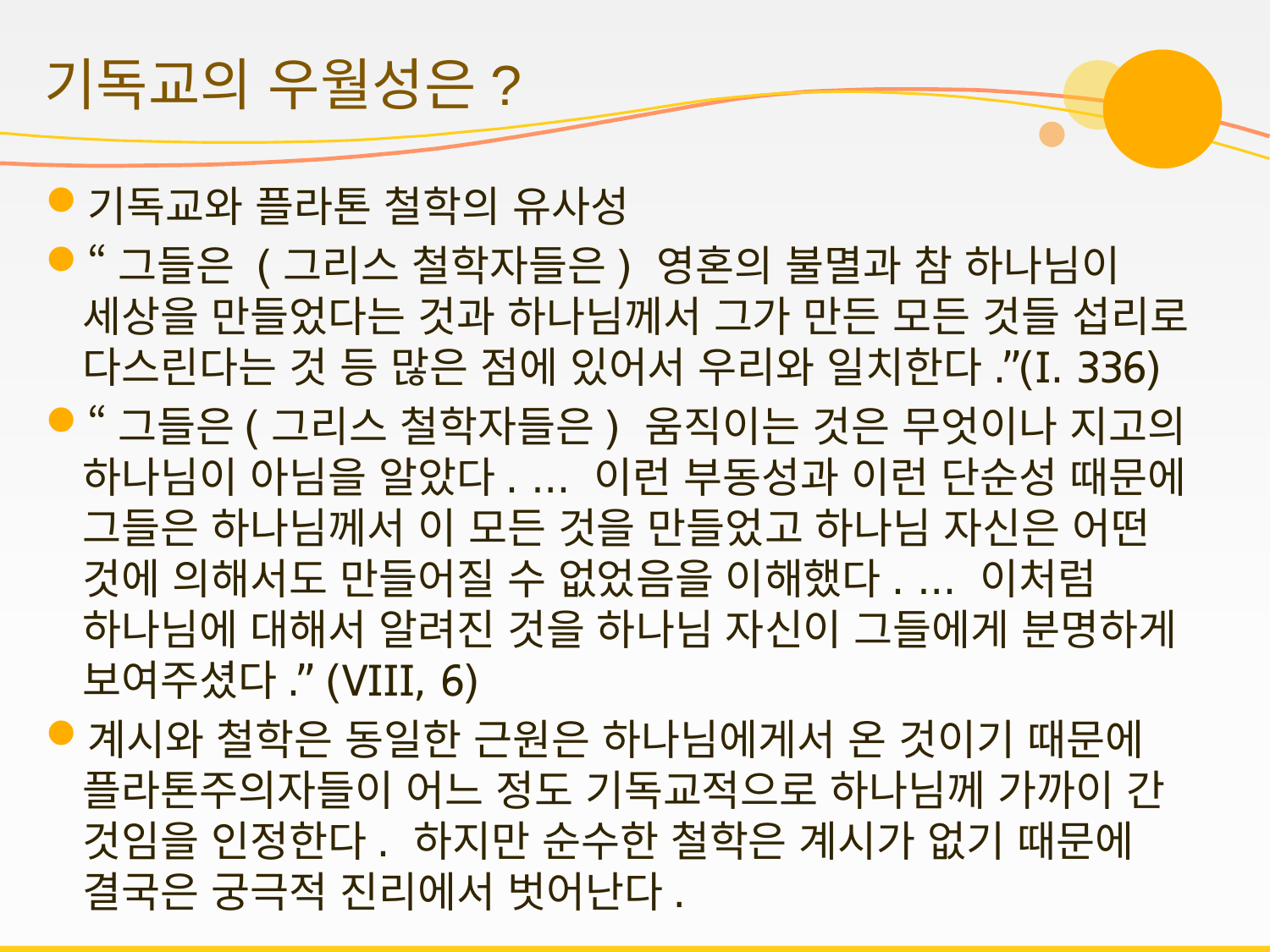

# 기독교의 우월성은?
기독교와 플라톤 철학의 유사성
“그들은 (그리스 철학자들은) 영혼의 불멸과 참 하나님이 세상을 만들었다는 것과 하나님께서 그가 만든 모든 것들 섭리로 다스린다는 것 등 많은 점에 있어서 우리와 일치한다.”(I. 336)
“그들은(그리스 철학자들은) 움직이는 것은 무엇이나 지고의 하나님이 아님을 알았다. ... 이런 부동성과 이런 단순성 때문에 그들은 하나님께서 이 모든 것을 만들었고 하나님 자신은 어떤 것에 의해서도 만들어질 수 없었음을 이해했다. ... 이처럼 하나님에 대해서 알려진 것을 하나님 자신이 그들에게 분명하게 보여주셨다.” (VIII, 6)
계시와 철학은 동일한 근원은 하나님에게서 온 것이기 때문에 플라톤주의자들이 어느 정도 기독교적으로 하나님께 가까이 간 것임을 인정한다. 하지만 순수한 철학은 계시가 없기 때문에 결국은 궁극적 진리에서 벗어난다.